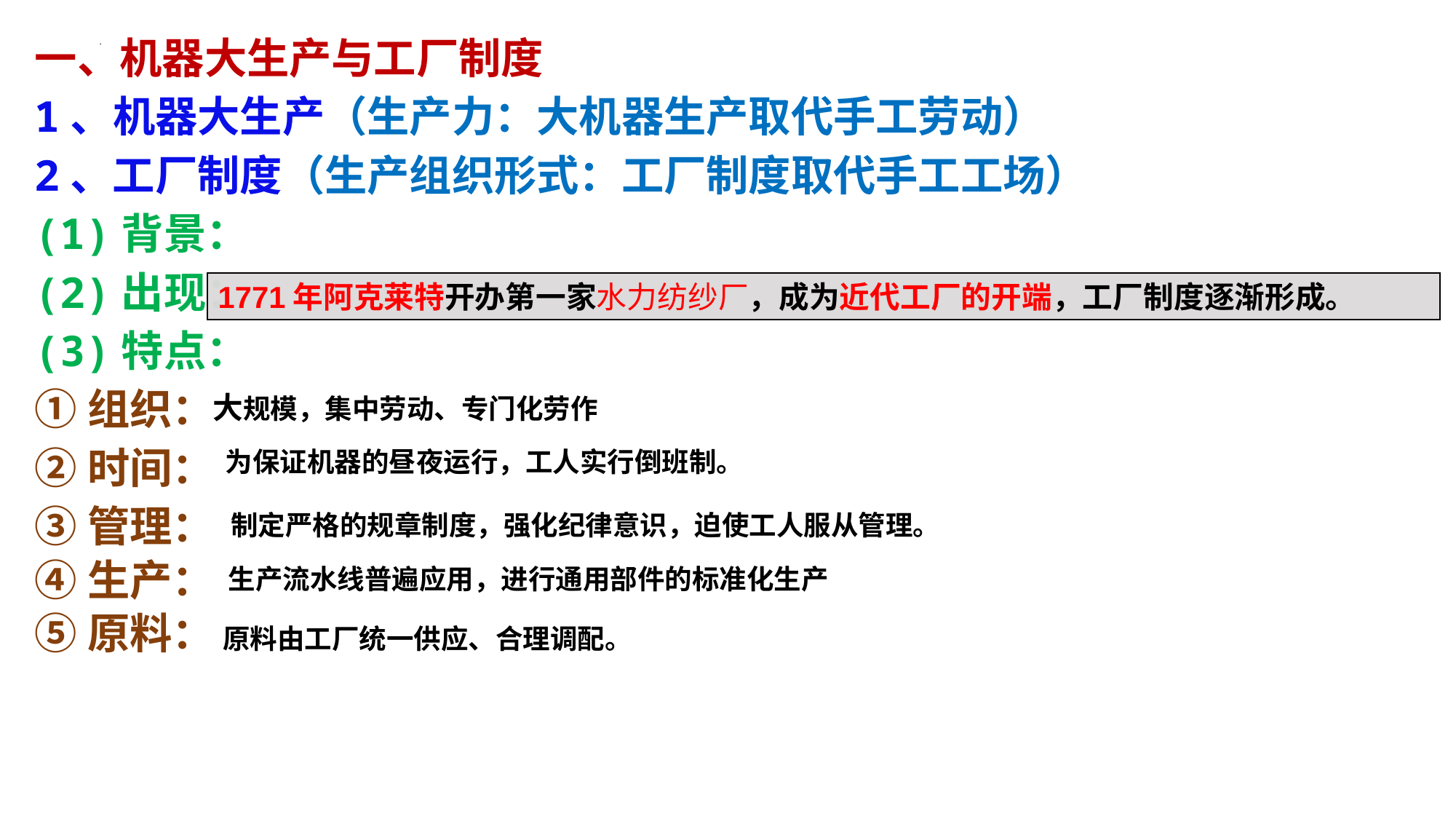

一、机器大生产与工厂制度
1、机器大生产（生产力：大机器生产取代手工劳动）
2、工厂制度（生产组织形式：工厂制度取代手工工场）
(1)背景：
(2)出现：
(3)特点：
①组织：
②时间：
③管理：
④生产：
⑤原料：

1771年阿克莱特开办第一家水力纺纱厂，成为近代工厂的开端，工厂制度逐渐形成。
大规模，集中劳动、专门化劳作
为保证机器的昼夜运行，工人实行倒班制。
制定严格的规章制度，强化纪律意识，迫使工人服从管理。
生产流水线普遍应用，进行通用部件的标准化生产
原料由工厂统一供应、合理调配。